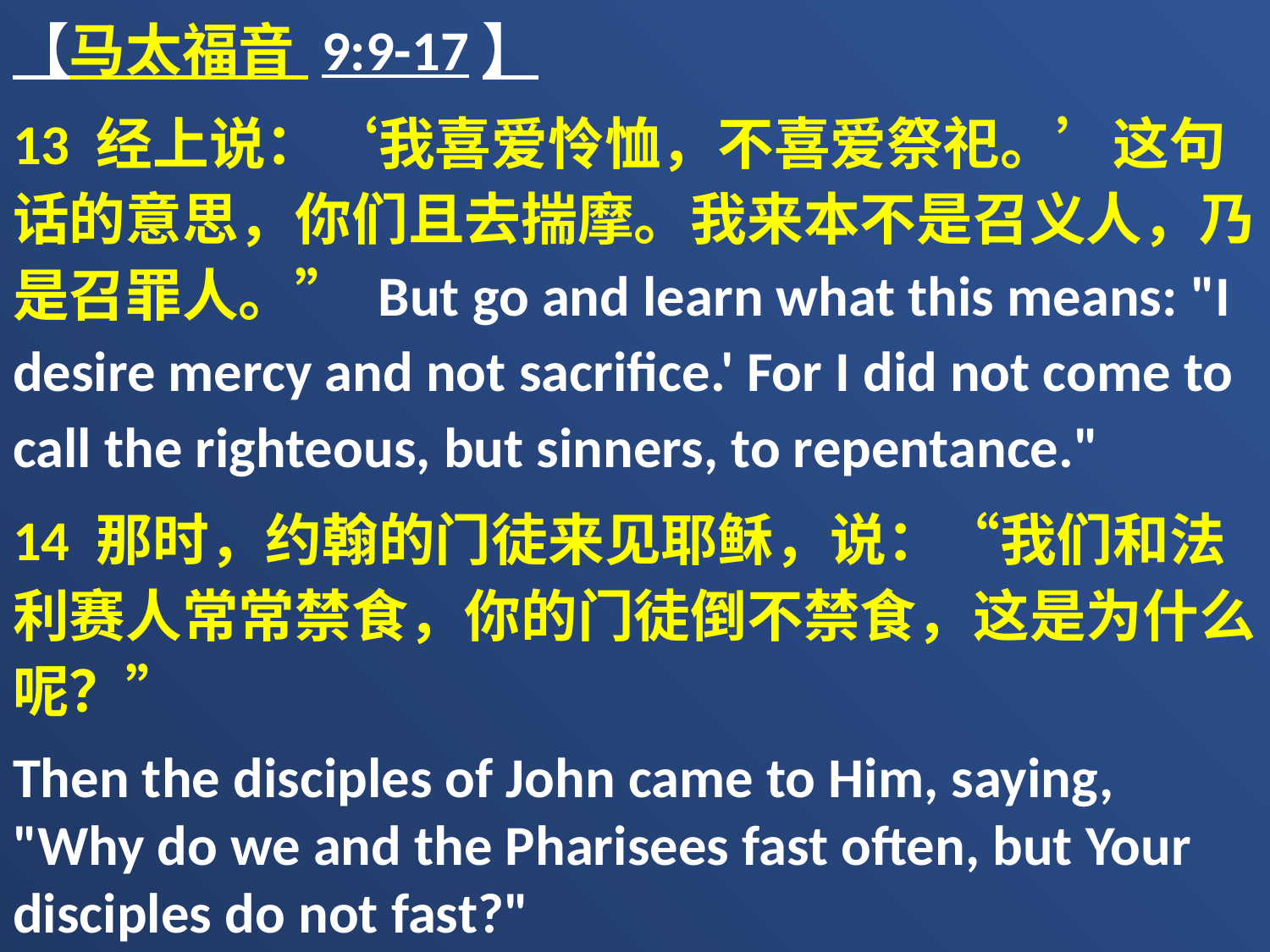

【马太福音 9:9-17】
13 经上说：‘我喜爱怜恤，不喜爱祭祀。’这句话的意思，你们且去揣摩。我来本不是召义人，乃是召罪人。” But go and learn what this means: "I desire mercy and not sacrifice.' For I did not come to call the righteous, but sinners, to repentance."
14 那时，约翰的门徒来见耶稣，说：“我们和法利赛人常常禁食，你的门徒倒不禁食，这是为什么呢？”
Then the disciples of John came to Him, saying, "Why do we and the Pharisees fast often, but Your disciples do not fast?"